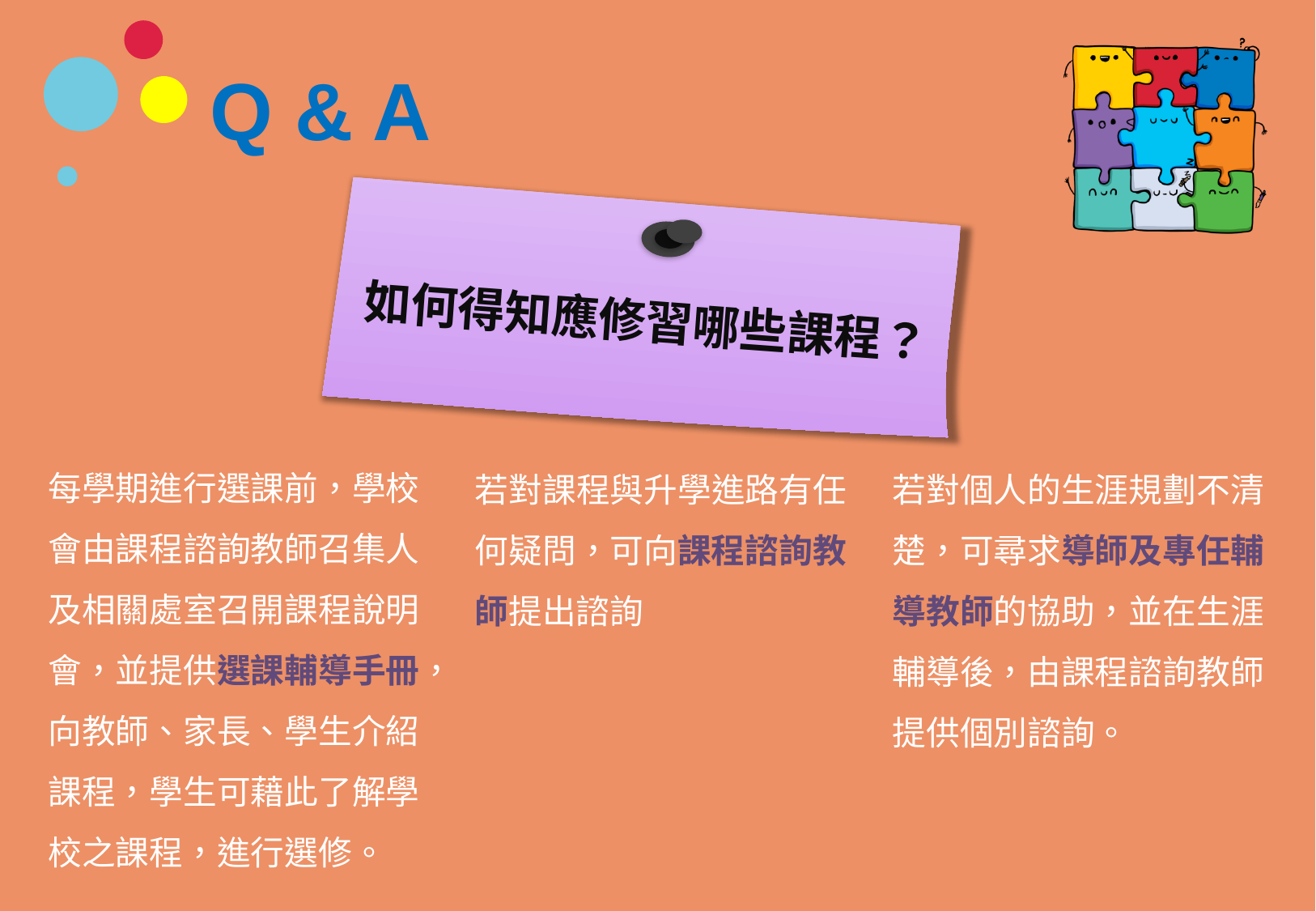

# Q & A

如何得知應修習哪些課程？
每學期進行選課前，學校會由課程諮詢教師召集人及相關處室召開課程說明會，並提供選課輔導手冊，向教師、家長、學生介紹課程，學生可藉此了解學校之課程，進行選修。
若對課程與升學進路有任何疑問，可向課程諮詢教師提出諮詢
若對個人的生涯規劃不清楚，可尋求導師及專任輔導教師的協助，並在生涯輔導後，由課程諮詢教師提供個別諮詢。